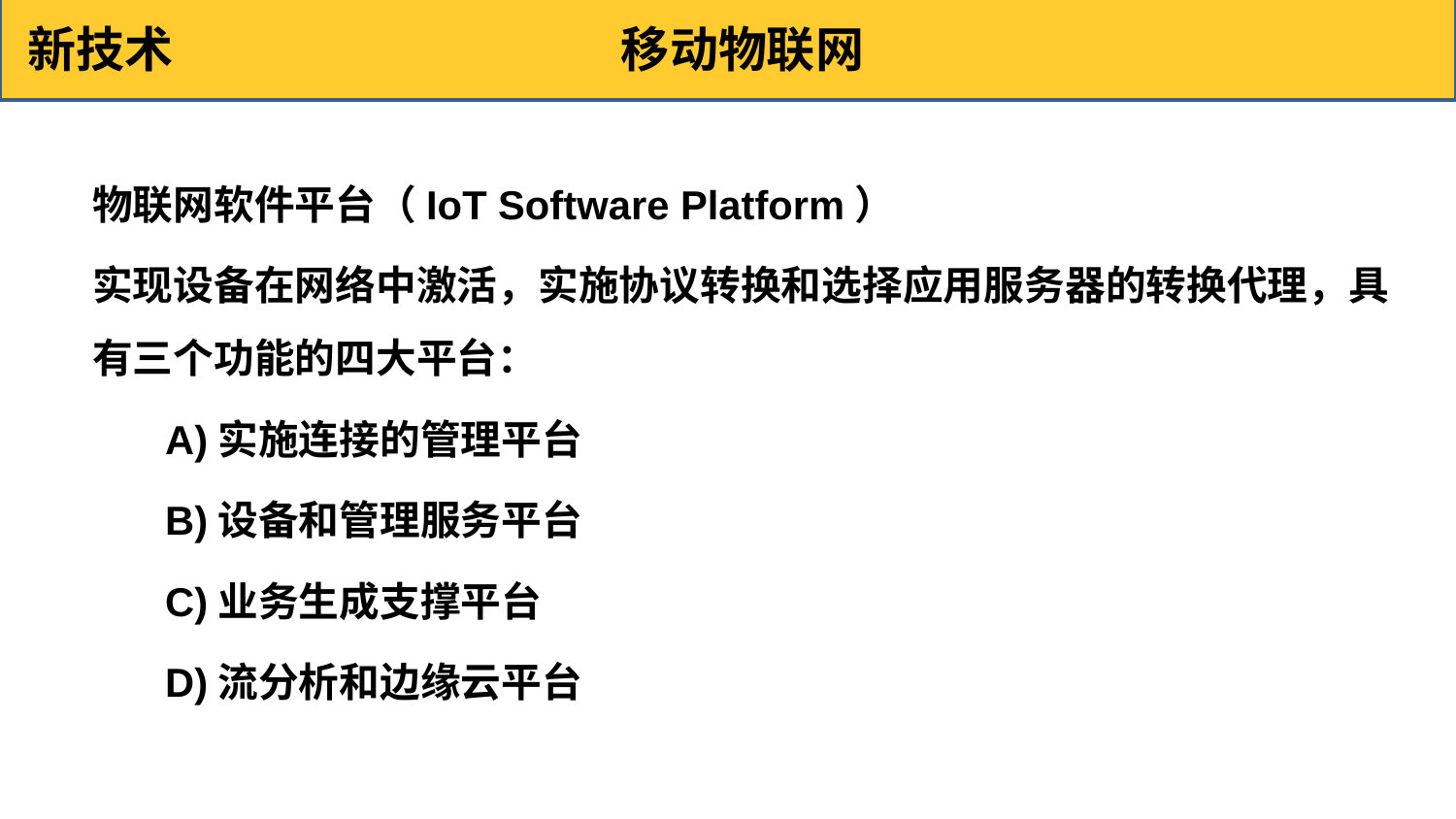

新技术                                         移动物联网

物联网软件平台（IoT Software Platform）
实现设备在网络中激活，实施协议转换和选择应用服务器的转换代理，具有三个功能的四大平台：
A)实施连接的管理平台
B)设备和管理服务平台
C)业务生成支撑平台
D)流分析和边缘云平台

53